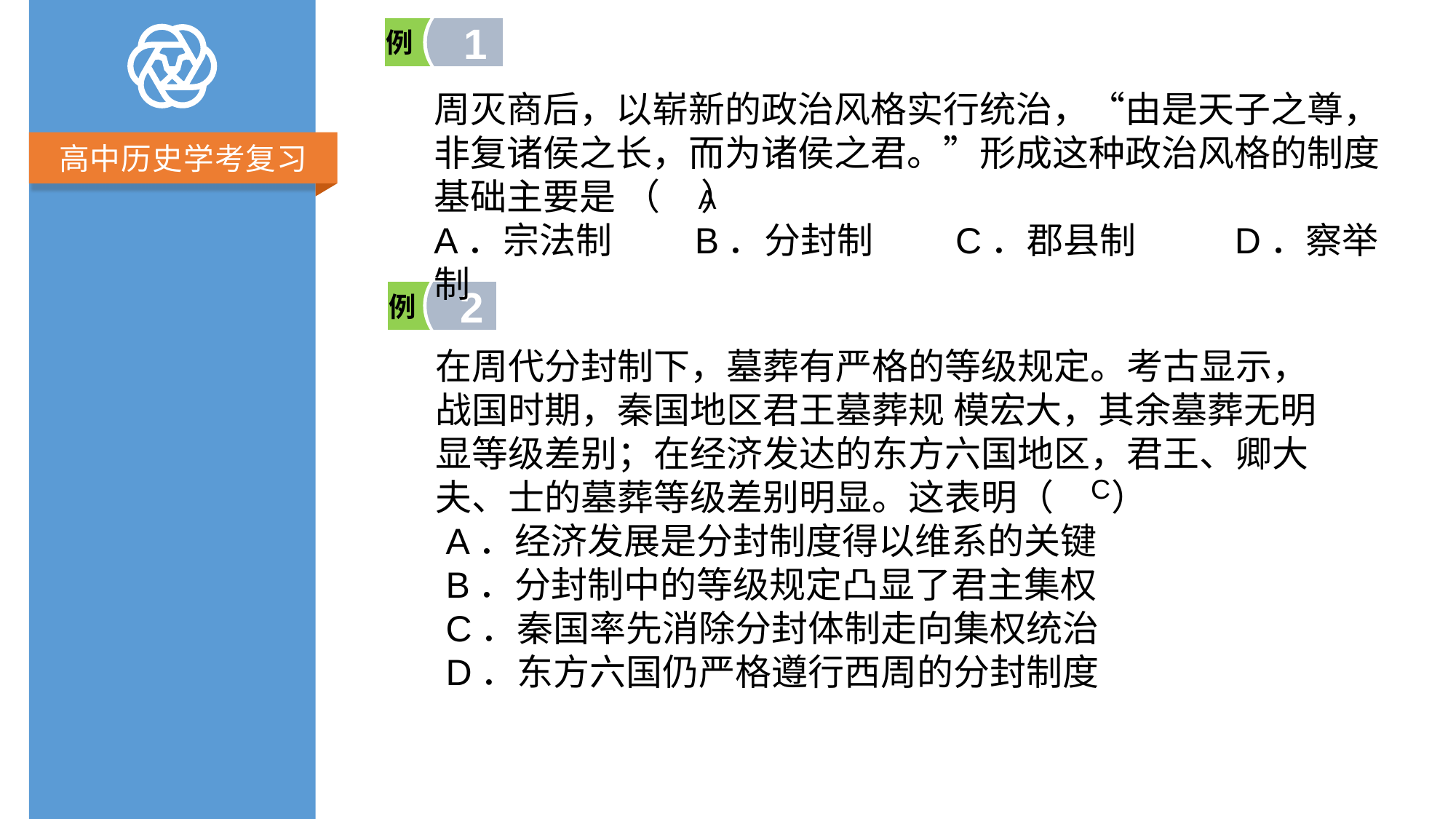

1

例
周灭商后，以崭新的政治风格实行统治，“由是天子之尊，非复诸侯之长，而为诸侯之君。”形成这种政治风格的制度基础主要是 （     ）
A．宗法制         B．分封制         C．郡县制           D．察举制
 A

2

例
在周代分封制下，墓葬有严格的等级规定。考古显示，战国时期，秦国地区君王墓葬规 模宏大，其余墓葬无明显等级差别；在经济发达的东方六国地区，君王、卿大夫、士的墓葬等级差别明显。这表明（       ）
 A．经济发展是分封制度得以维系的关键
 B．分封制中的等级规定凸显了君主集权
 C．秦国率先消除分封体制走向集权统治
 D．东方六国仍严格遵行西周的分封制度
C